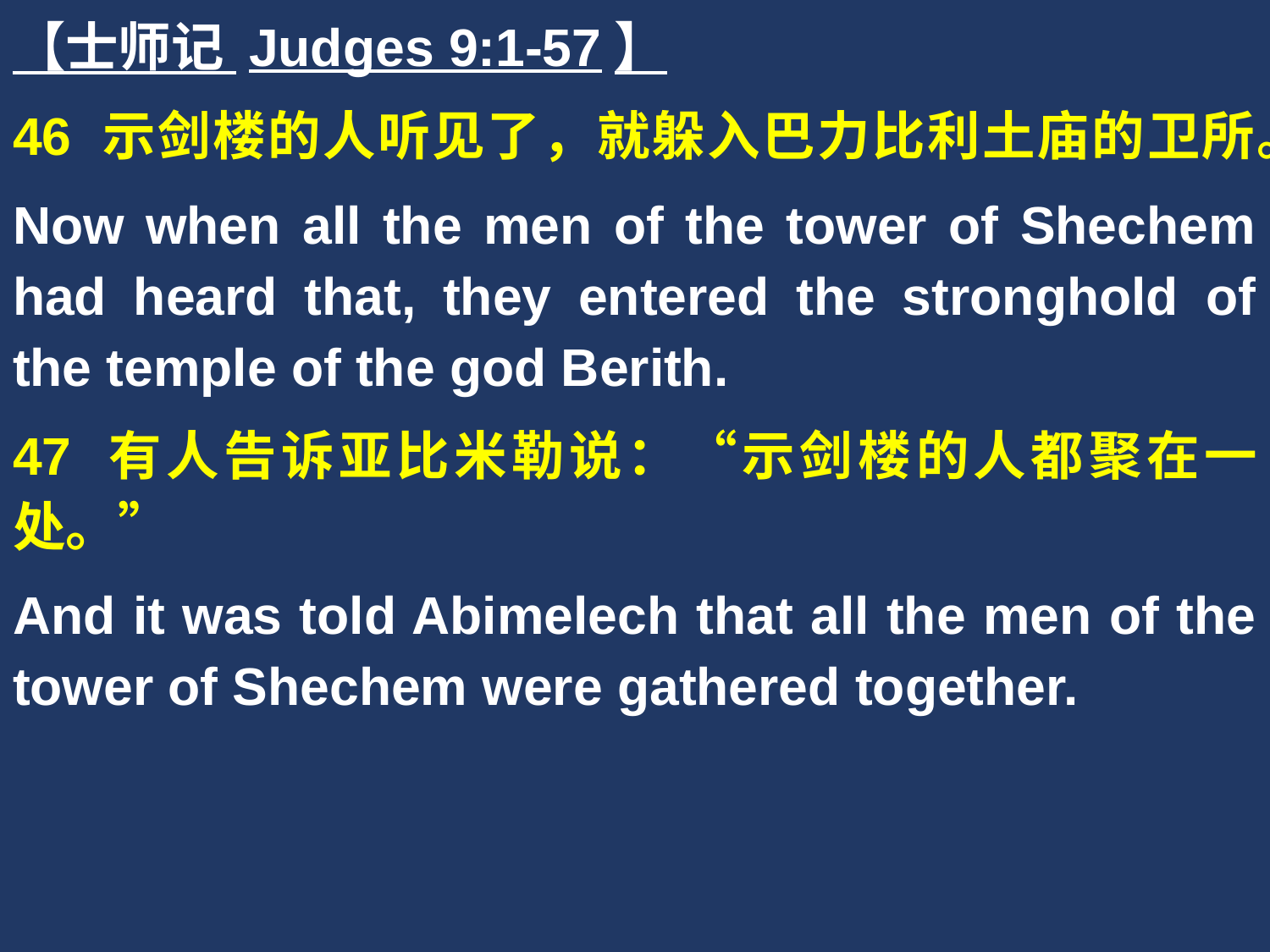

【士师记 Judges 9:1-57】
46 示剑楼的人听见了，就躲入巴力比利土庙的卫所。
Now when all the men of the tower of Shechem had heard that, they entered the stronghold of the temple of the god Berith.
47 有人告诉亚比米勒说：“示剑楼的人都聚在一处。”
And it was told Abimelech that all the men of the tower of Shechem were gathered together.